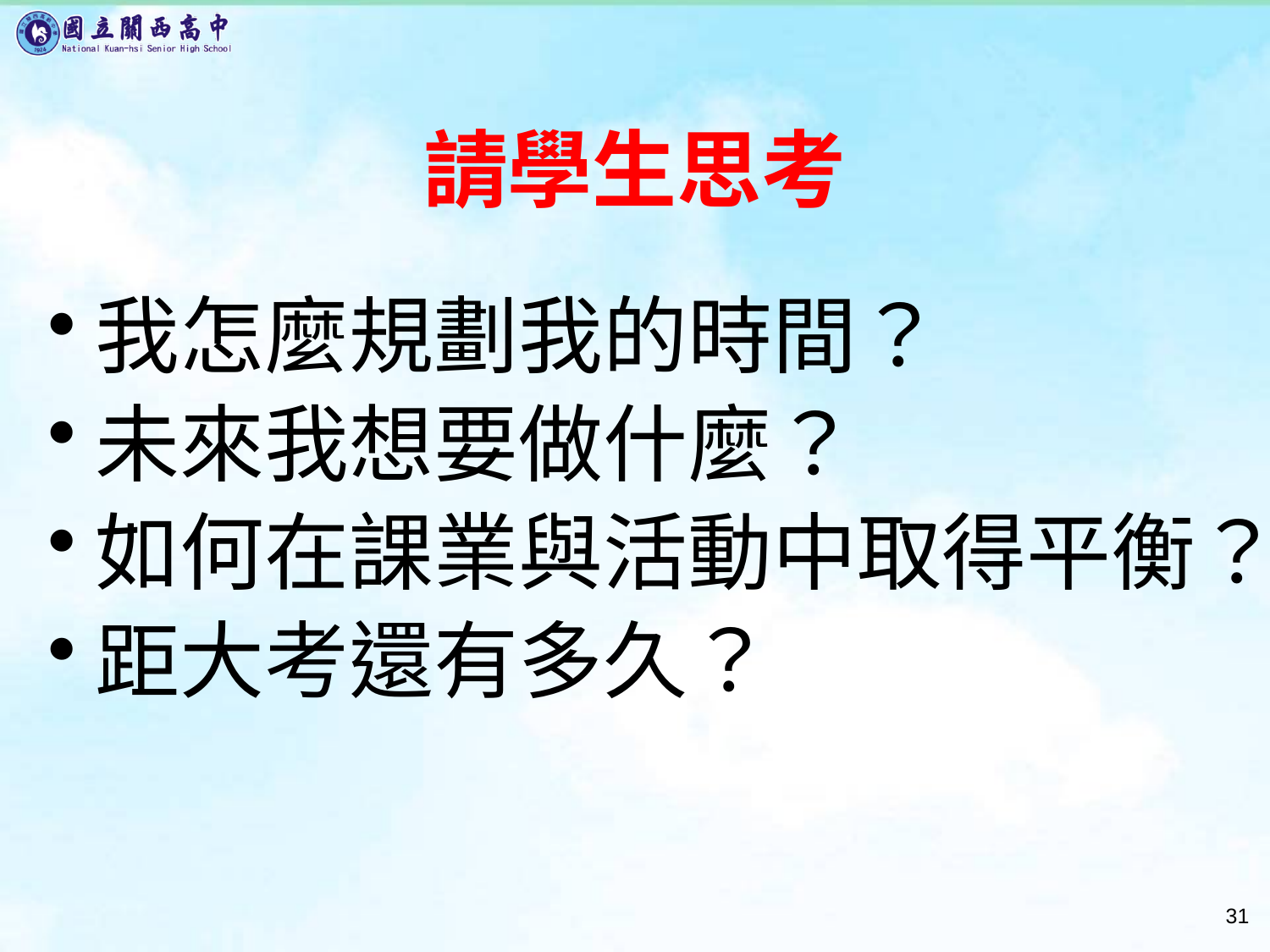

# 請學生思考
我怎麼規劃我的時間？
未來我想要做什麼？
如何在課業與活動中取得平衡？
距大考還有多久？